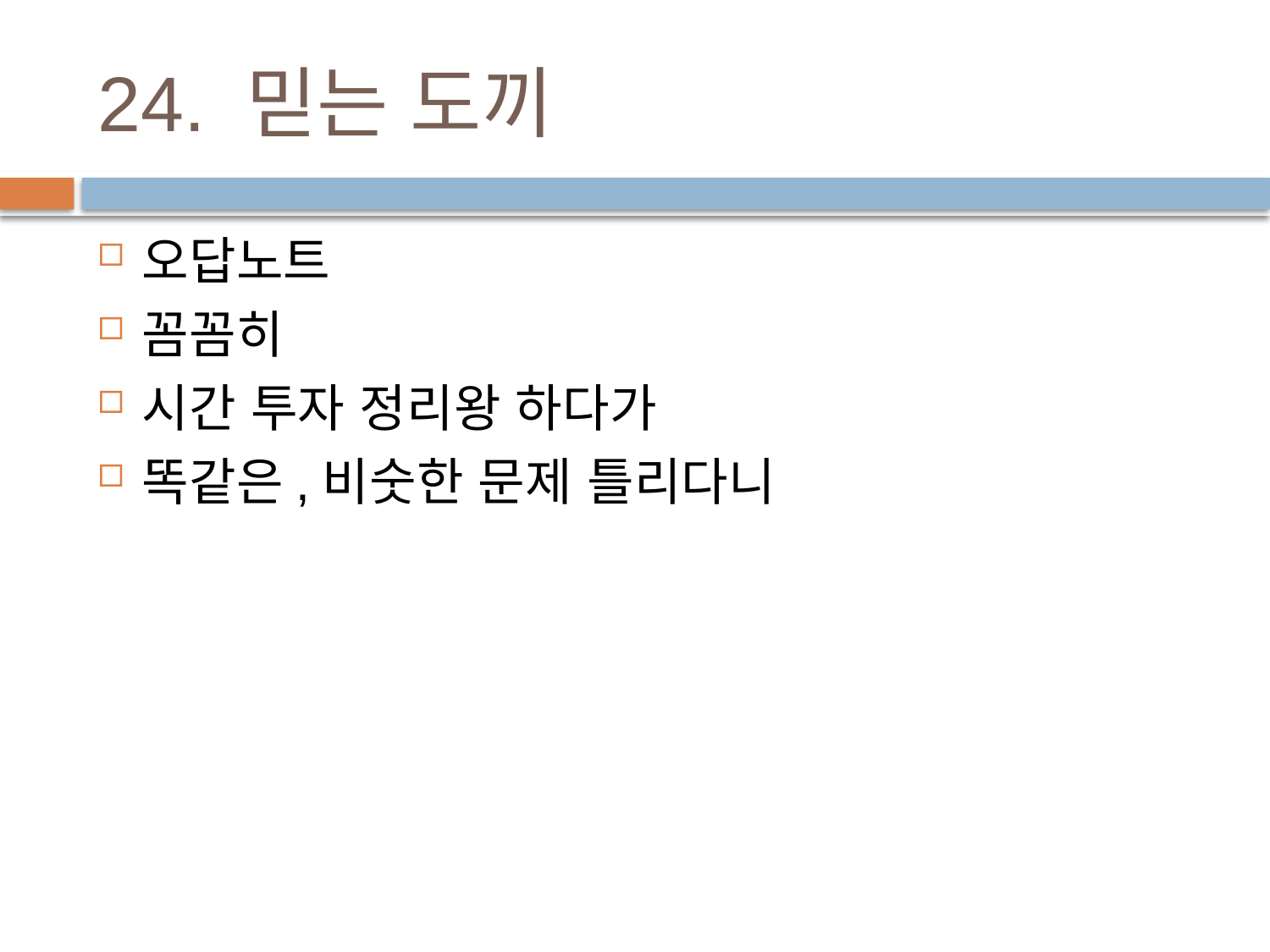

# 24. 믿는 도끼
오답노트
꼼꼼히
시간 투자 정리왕 하다가
똑같은,비숫한 문제 틀리다니